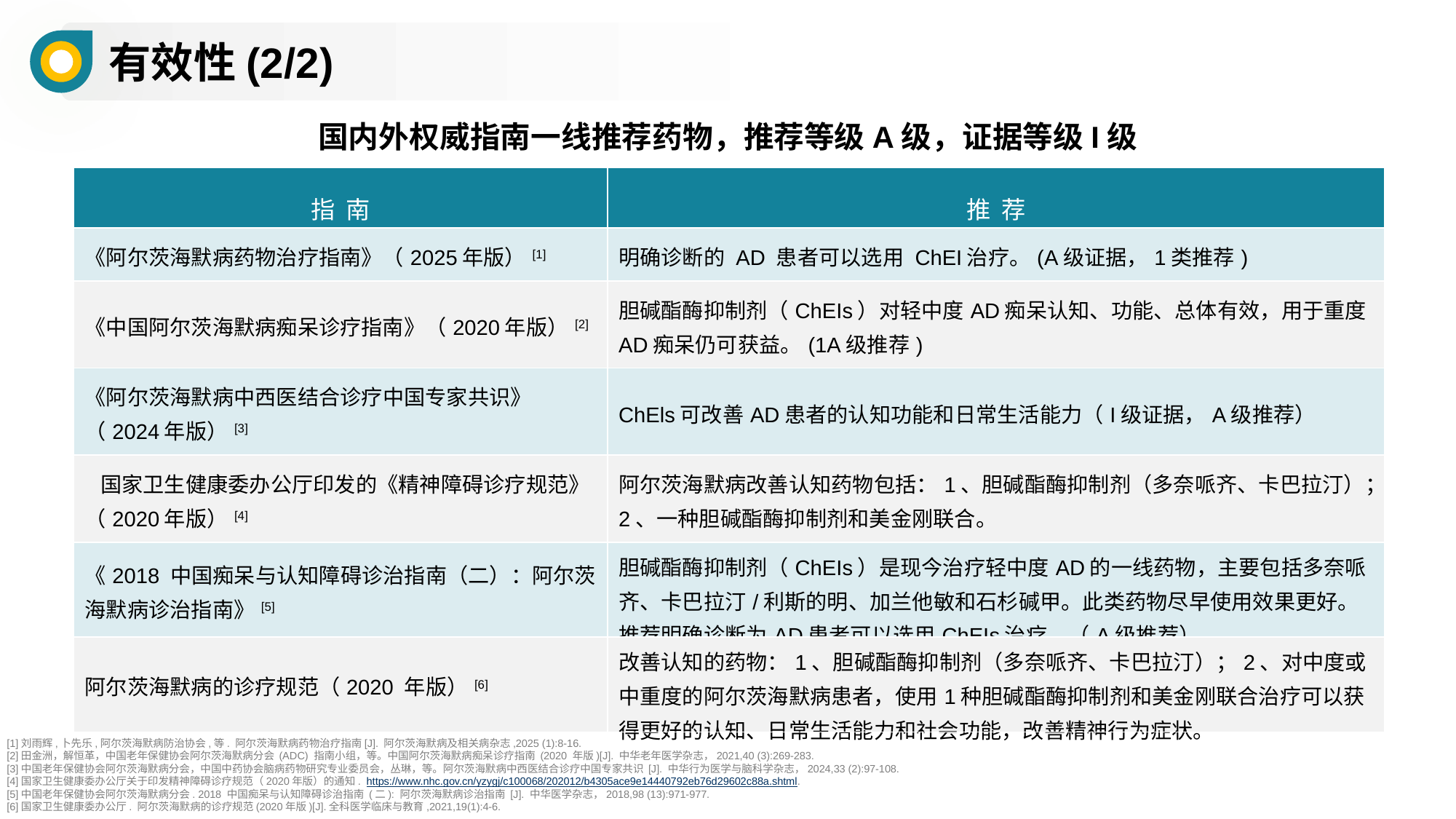

有效性(2/2)
国内外权威指南一线推荐药物，推荐等级A级，证据等级I级
| 指 南 | 推 荐 |
| --- | --- |
| 《阿尔茨海默病药物治疗指南》（2025年版）[1] | 明确诊断的 AD 患者可以选用 ChEI治疗。(A级证据，1类推荐) |
| 《中国阿尔茨海默病痴呆诊疗指南》（2020年版）[2] | 胆碱酯酶抑制剂（ChEIs）对轻中度AD痴呆认知、功能、总体有效，用于重度AD痴呆仍可获益。(1A级推荐) |
| 《阿尔茨海默病中西医结合诊疗中国专家共识》（2024年版）[3] | ChEls可改善AD患者的认知功能和日常生活能力（I级证据，A级推荐） |
| 国家卫生健康委办公厅印发的《精神障碍诊疗规范》（2020年版）[4] | 阿尔茨海默病改善认知药物包括：1、胆碱酯酶抑制剂（多奈哌齐、卡巴拉汀）；2、一种胆碱酯酶抑制剂和美金刚联合。 |
| 《2018 中国痴呆与认知障碍诊治指南（二）：阿尔茨海默病诊治指南》[5] | 胆碱酯酶抑制剂（ChEIs）是现今治疗轻中度AD的一线药物，主要包括多奈哌齐、卡巴拉汀/利斯的明、加兰他敏和石杉碱甲。此类药物尽早使用效果更好。推荐明确诊断为AD患者可以选用ChEIs治疗。（A级推荐） |
| 阿尔茨海默病的诊疗规范（2020 年版）[6] | 改善认知的药物：1、胆碱酯酶抑制剂（多奈哌齐、卡巴拉汀）；2、对中度或中重度的阿尔茨海默病患者，使用1种胆碱酯酶抑制剂和美金刚联合治疗可以获得更好的认知、日常生活能力和社会功能，改善精神行为症状。 |
[1]刘雨辉,卜先乐,阿尔茨海默病防治协会,等. 阿尔茨海默病药物治疗指南[J]. 阿尔茨海默病及相关病杂志,2025 (1):8-16.
[2]田金洲，解恒革，中国老年保健协会阿尔茨海默病分会 (ADC) 指南小组，等。中国阿尔茨海默病痴呆诊疗指南 (2020 年版)[J]. 中华老年医学杂志，2021,40 (3):269-283.
[3]中国老年保健协会阿尔茨海默病分会，中国中药协会脑病药物研究专业委员会，丛琳，等。阿尔茨海默病中西医结合诊疗中国专家共识 [J]. 中华行为医学与脑科学杂志，2024,33 (2):97-108.
[4]国家卫生健康委办公厅关于印发精神障碍诊疗规范（2020年版）的通知.  https://www.nhc.gov.cn/yzygj/c100068/202012/b4305ace9e14440792eb76d29602c88a.shtml.
[5]中国老年保健协会阿尔茨海默病分会. 2018 中国痴呆与认知障碍诊治指南 (二): 阿尔茨海默病诊治指南 [J]. 中华医学杂志，2018,98 (13):971-977.
[6]国家卫生健康委办公厅. 阿尔茨海默病的诊疗规范(2020年版)[J].全科医学临床与教育,2021,19(1):4-6.